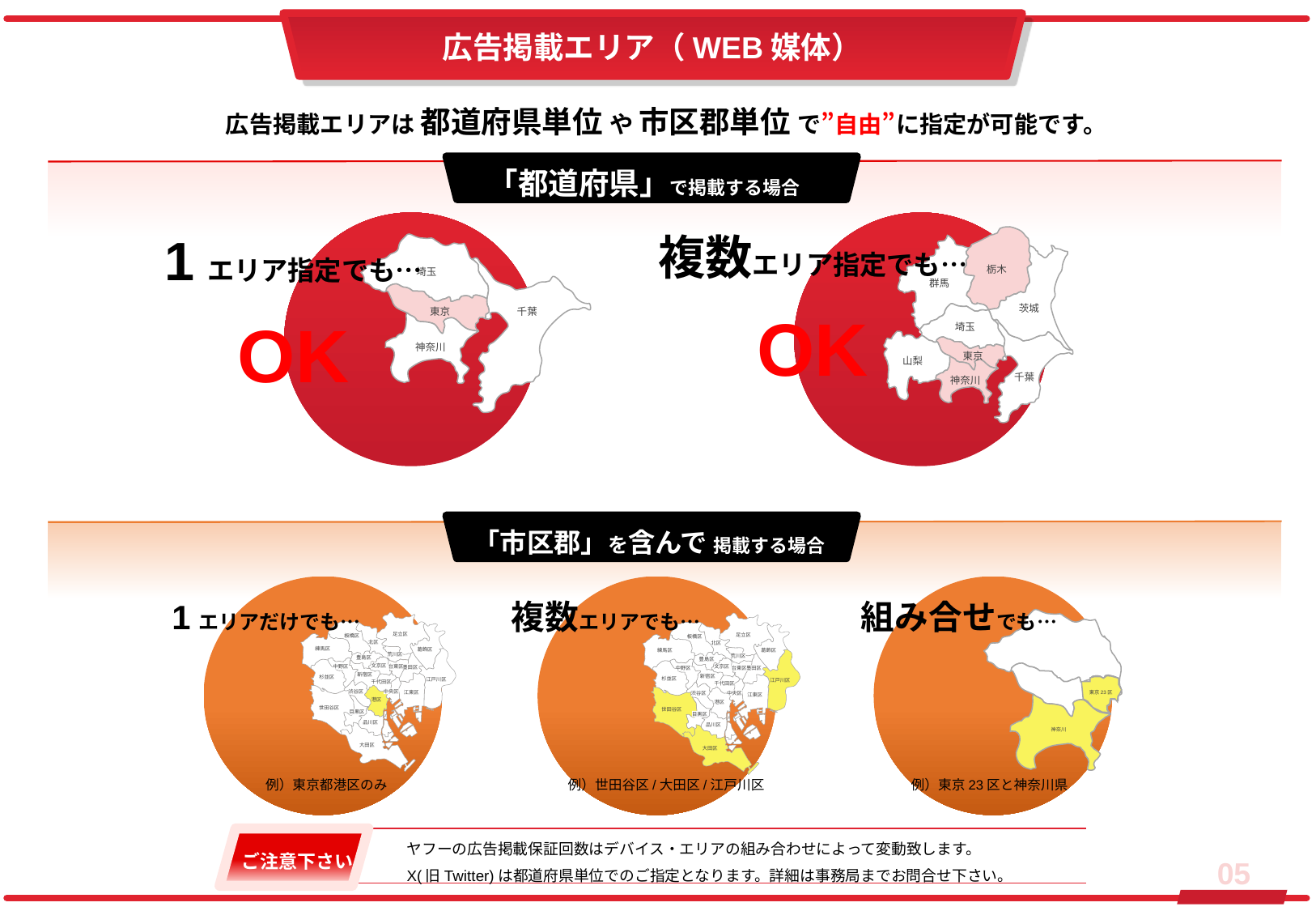

広告掲載エリア（WEB媒体）
広告掲載エリアは 都道府県単位 や 市区郡単位 で”自由”に指定が可能です。

「都道府県」で掲載する場合

1エリア指定でも…
OK
複数エリア指定でも…
OK

i

栃木
群馬
茨城
埼玉
東京
山梨
千葉
神奈川

埼玉
東京
千葉
神奈川

「市区郡」を含んで 掲載する場合

1エリアだけでも…
OK
複数エリアでも…
OK
組み合せでも…
OK

足立区
板橋区
北区
練馬区
葛飾区
荒川区
豊島区
文京区
中野区
台東区
墨田区
新宿区
杉並区
江戸川区
千代田区
中央区
渋谷区
江東区
港区
世田谷区
目黒区
品川区
大田区

足立区
板橋区
北区
練馬区
葛飾区
荒川区
豊島区
文京区
中野区
台東区
墨田区
新宿区
杉並区
江戸川区
千代田区
中央区
渋谷区
江東区
港区
世田谷区
目黒区
品川区
大田区

東京23区
神奈川
例）東京都港区のみ
例）世田谷区/大田区/江戸川区
例）東京23区と神奈川県
ヤフーの広告掲載保証回数はデバイス・エリアの組み合わせによって変動致します。
X(旧Twitter)は都道府県単位でのご指定となります。詳細は事務局までお問合せ下さい。

ご注意下さい
05